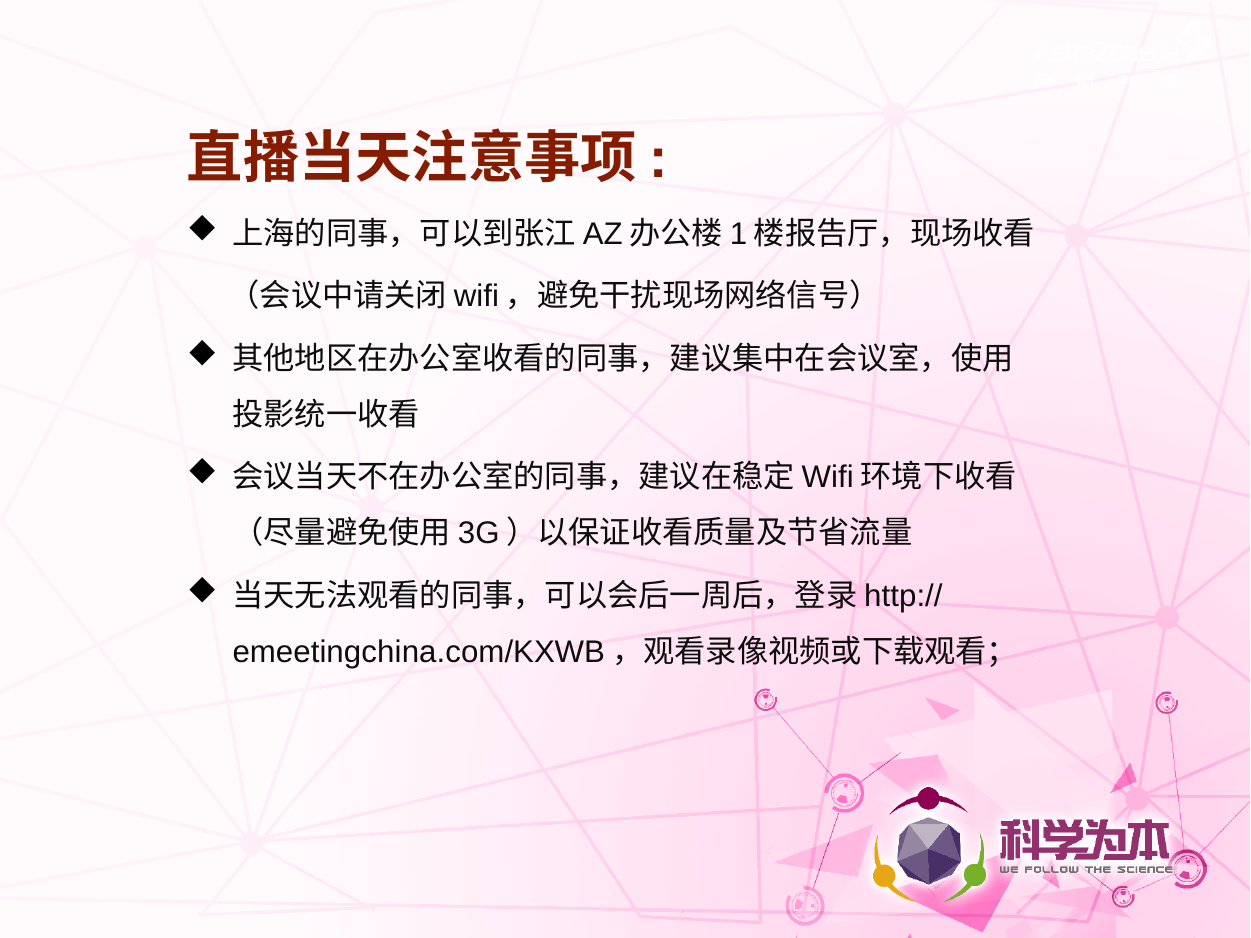

直播当天注意事项:
上海的同事，可以到张江AZ办公楼1楼报告厅，现场收看
     （会议中请关闭wifi，避免干扰现场网络信号）
其他地区在办公室收看的同事，建议集中在会议室，使用投影统一收看
会议当天不在办公室的同事，建议在稳定Wifi环境下收看（尽量避免使用3G）以保证收看质量及节省流量
当天无法观看的同事，可以会后一周后，登录http://emeetingchina.com/KXWB，观看录像视频或下载观看；